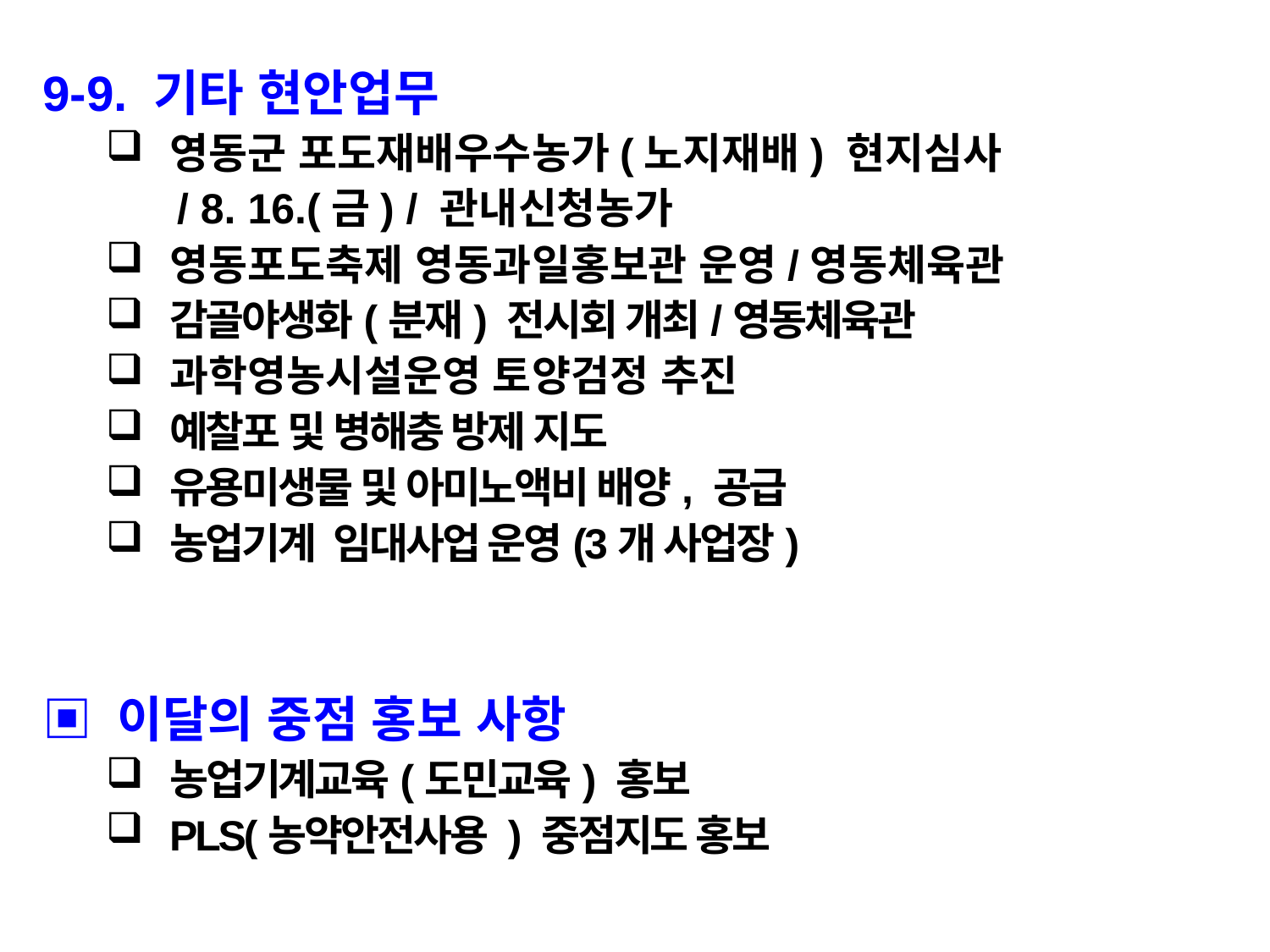

9-9. 기타 현안업무
영동군 포도재배우수농가(노지재배) 현지심사
      / 8. 16.(금) / 관내신청농가
영동포도축제 영동과일홍보관 운영/영동체육관
감골야생화(분재) 전시회 개최/영동체육관
과학영농시설운영 토양검정 추진
예찰포 및 병해충 방제 지도
유용미생물 및 아미노액비 배양, 공급
농업기계  임대사업 운영(3개 사업장)
▣ 이달의 중점 홍보 사항
농업기계교육(도민교육) 홍보
PLS(농약안전사용 ) 중점지도 홍보